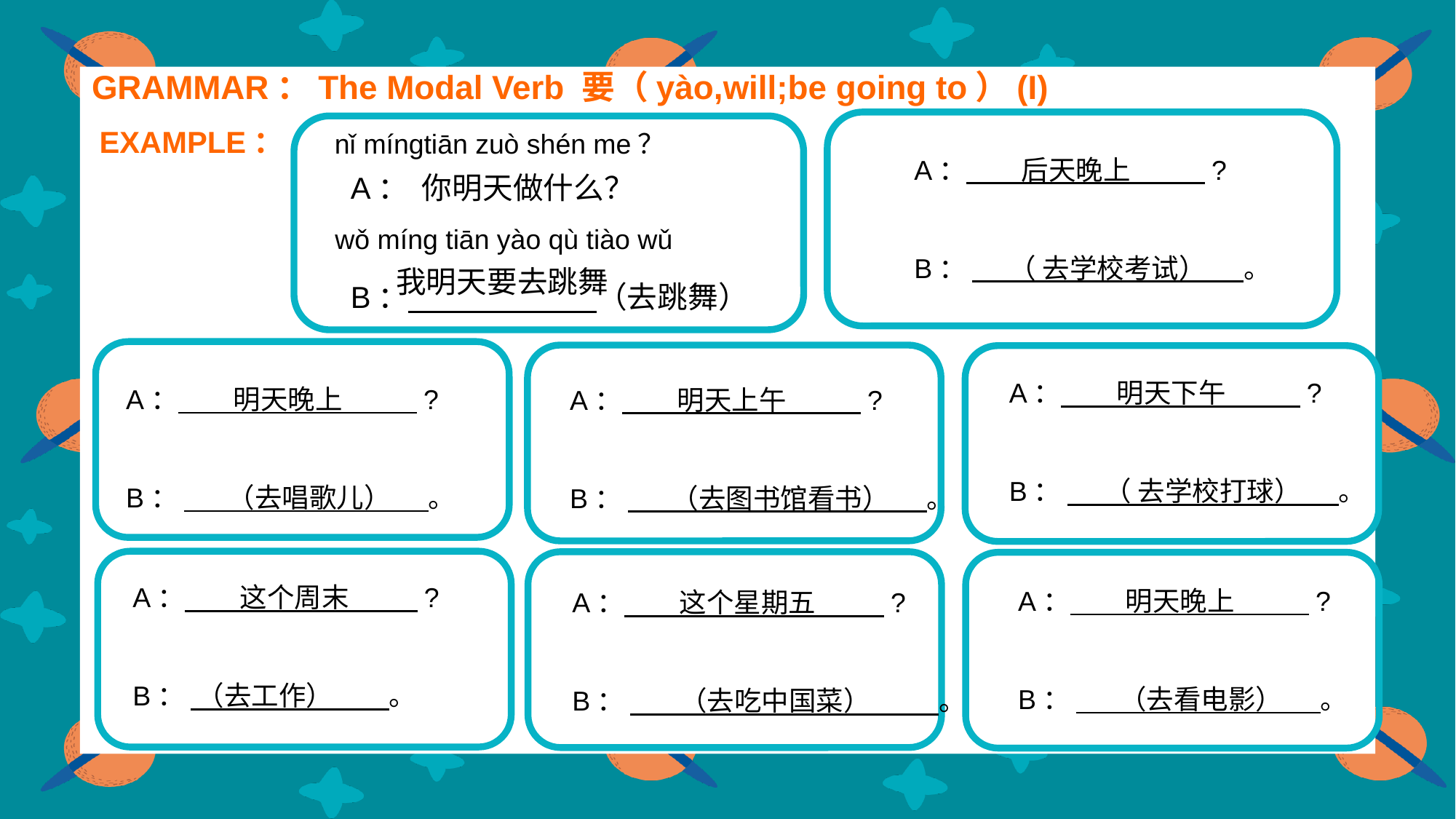

GRAMMAR：The Modal Verb 要（yào,will;be going to）(I)

EXAMPLE：
nǐ míngtiān zuò shén me？
A：         后天晚上            ?

B：       （ 去学校考试）      。
A：  你明天做什么？

B：                            （去跳舞）
wǒ míng tiān yào qù tiào wǔ
我明天要去跳舞

A：         明天下午            ?

B：       （ 去学校打球）      。
A：         明天晚上            ?

B：        （去唱歌儿）      。
A：         明天上午            ?

B：        （去图书馆看书）      。

A：         这个周末           ?

B：  （去工作）         。
A：         明天晚上            ?

B：        （去看电影）      。
A：         这个星期五           ?

B：         （去吃中国菜）           。